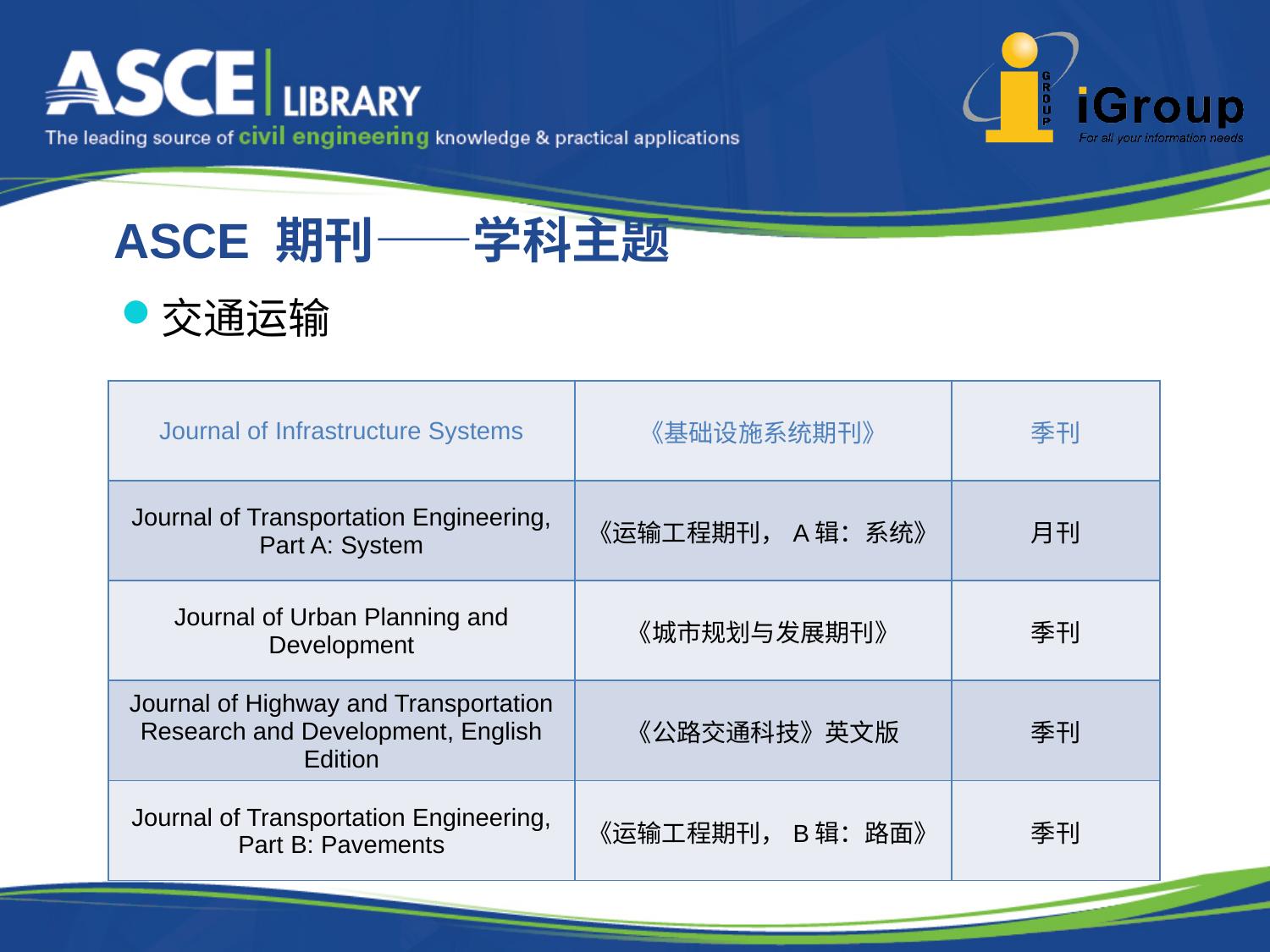

ASCE 期刊——学科主题
交通运输
| Journal of Infrastructure Systems | 《基础设施系统期刊》 | 季刊 |
| --- | --- | --- |
| Journal of Transportation Engineering, Part A: System | 《运输工程期刊，A辑：系统》 | 月刊 |
| Journal of Urban Planning and Development | 《城市规划与发展期刊》 | 季刊 |
| Journal of Highway and Transportation Research and Development, English Edition | 《公路交通科技》英文版 | 季刊 |
| Journal of Transportation Engineering, Part B: Pavements | 《运输工程期刊，B辑：路面》 | 季刊 |